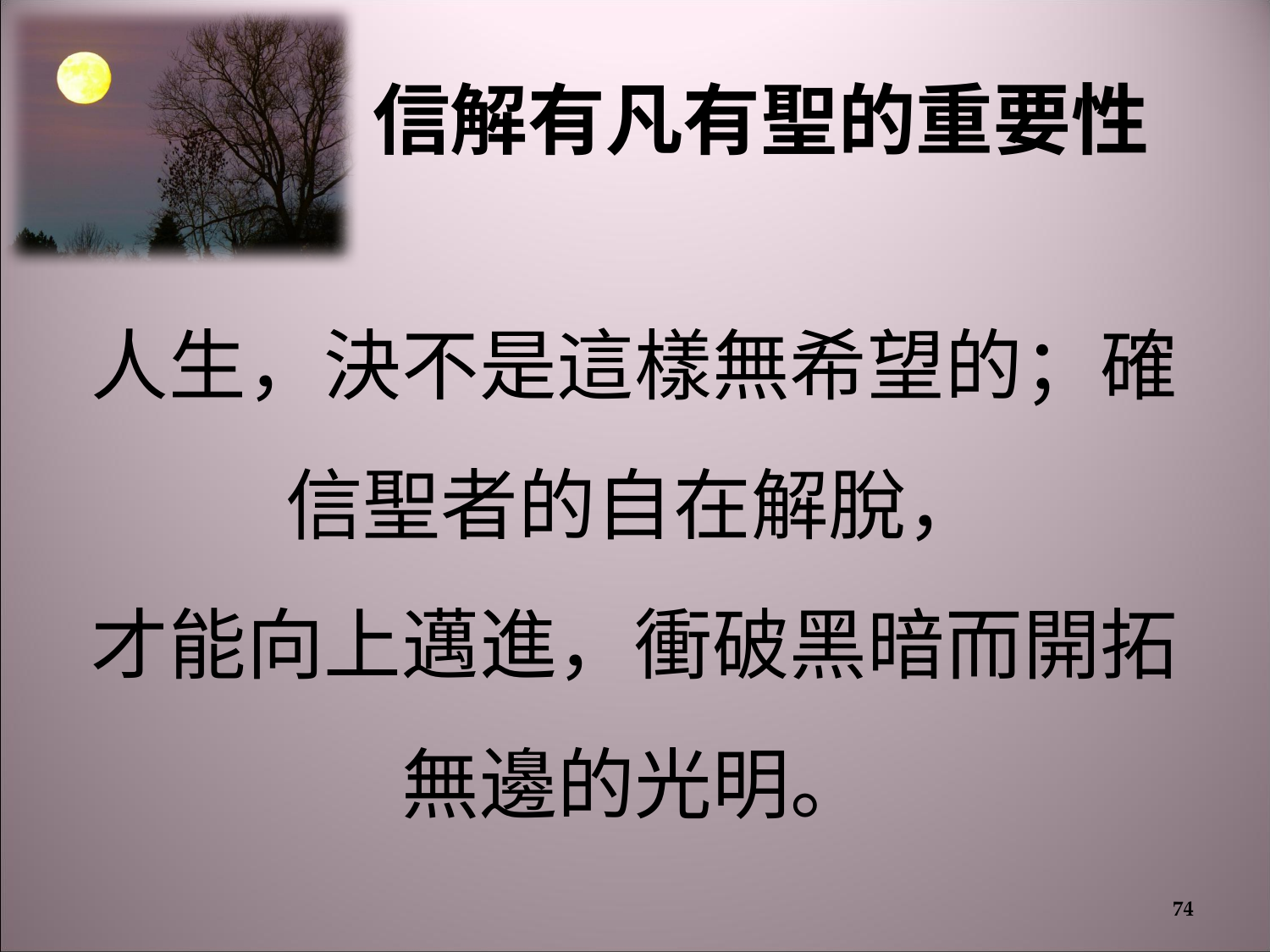

# 信解有凡有聖的重要性
人生，決不是這樣無希望的；確信聖者的自在解脫，
才能向上邁進，衝破黑暗而開拓無邊的光明。
74